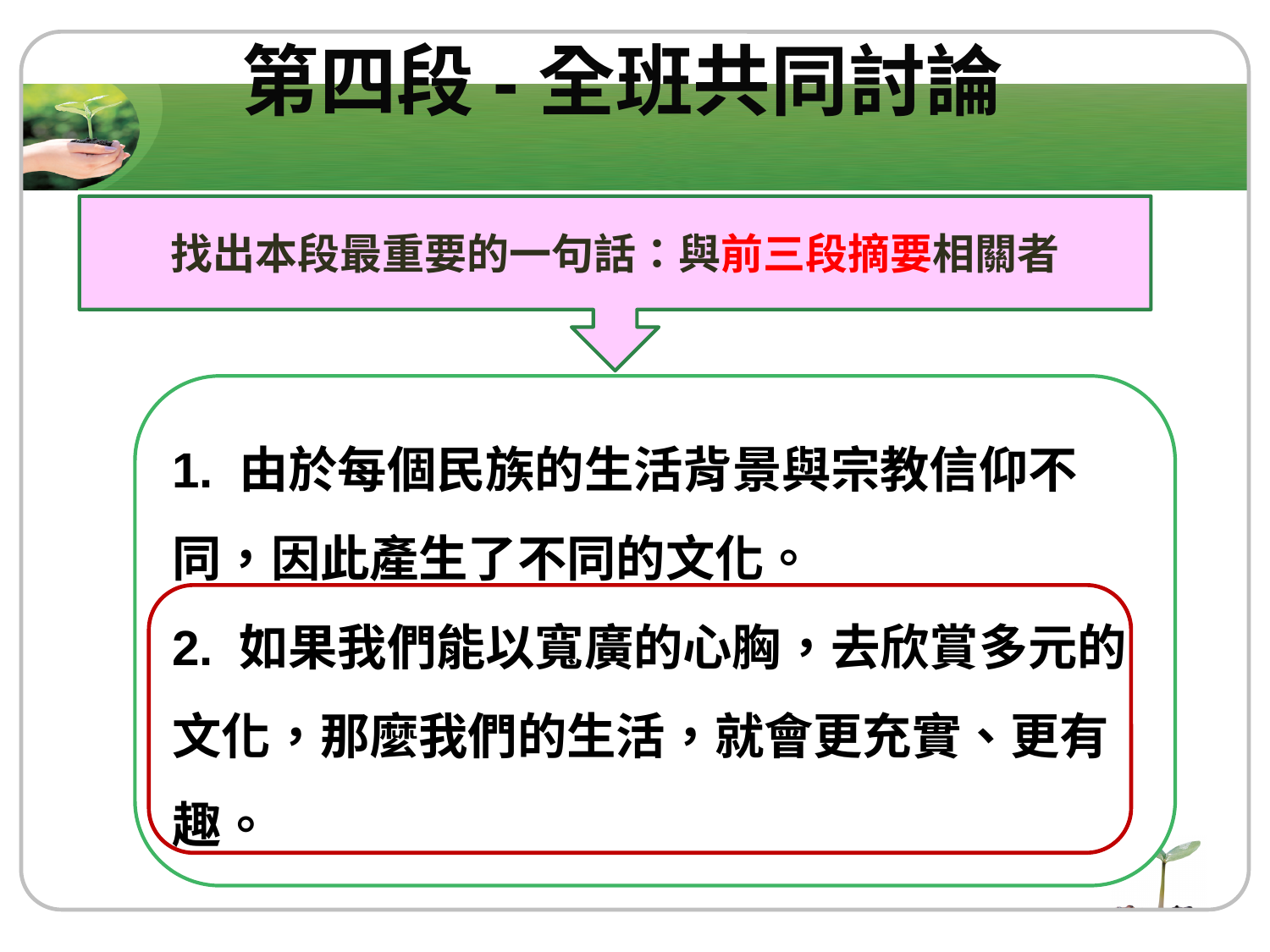

第四段-全班共同討論
找出本段最重要的一句話：與前三段摘要相關者
1. 由於每個民族的生活背景與宗教信仰不同，因此產生了不同的文化。
2. 如果我們能以寬廣的心胸，去欣賞多元的文化，那麼我們的生活，就會更充實、更有趣。